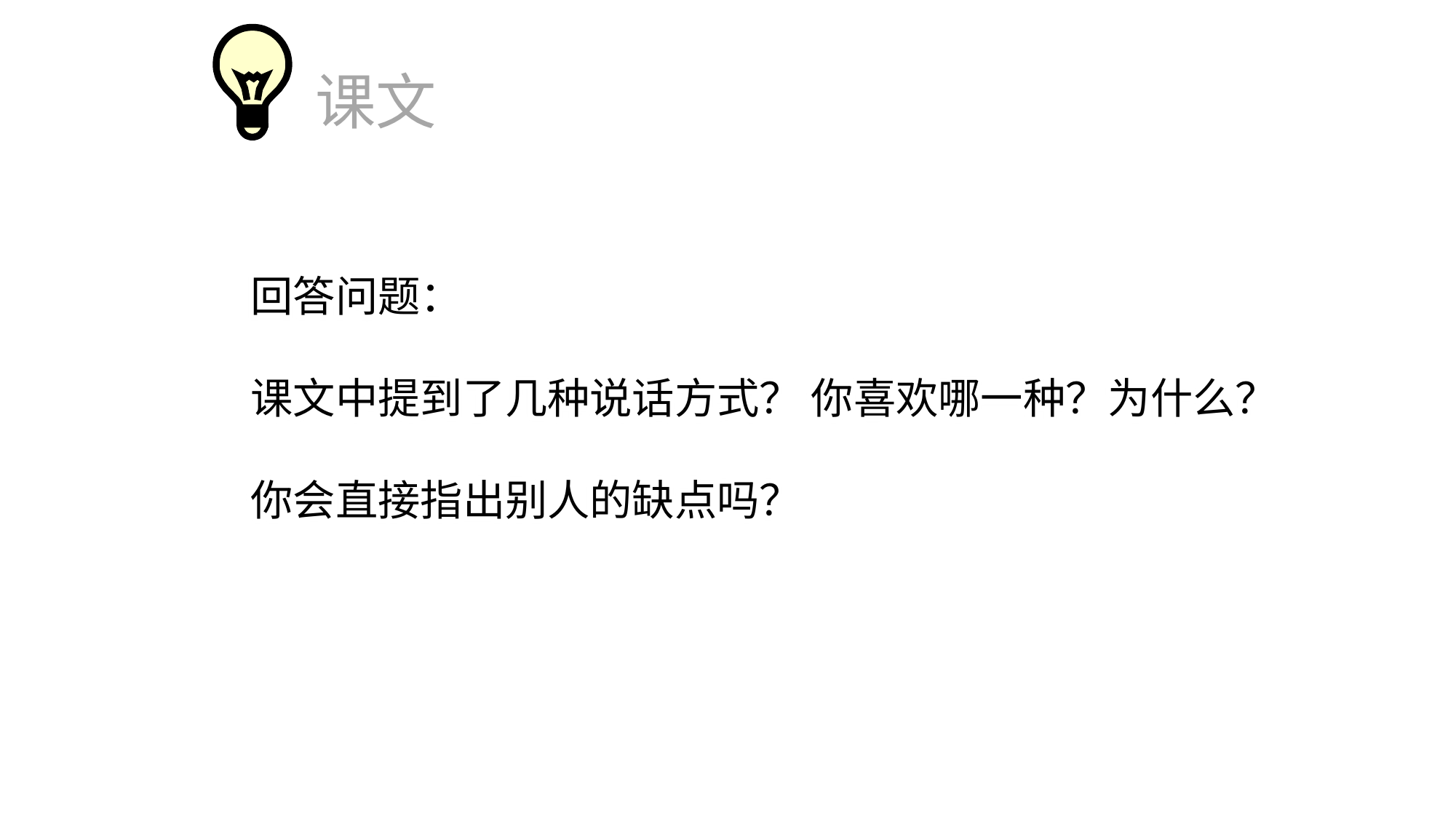

课文
回答问题：

课文中提到了几种说话方式？ 你喜欢哪一种？为什么？

你会直接指出别人的缺点吗？